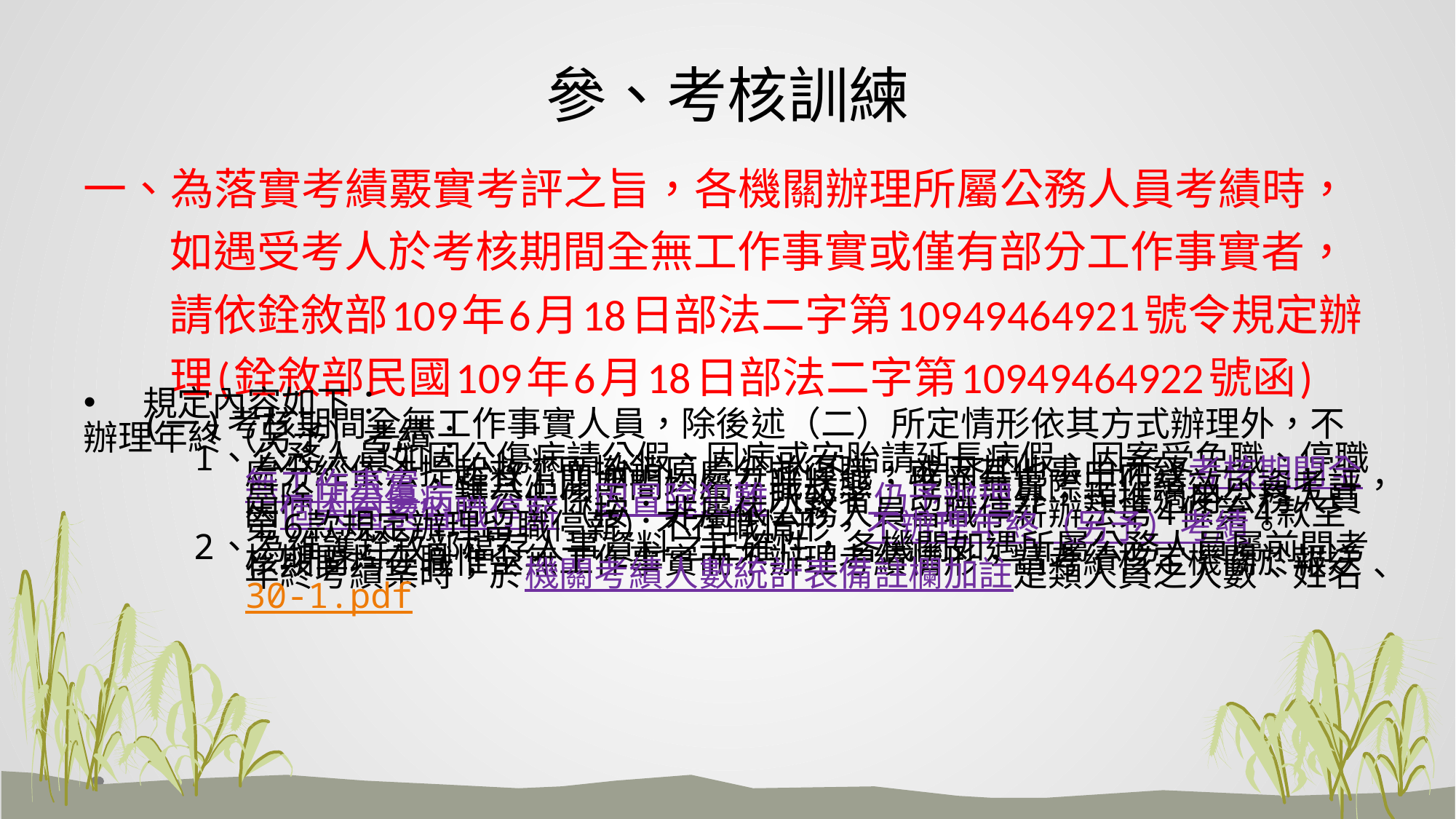

# 參、考核訓練
一、為落實考績覈實考評之旨，各機關辦理所屬公務人員考績時，如遇受考人於考核期間全無工作事實或僅有部分工作事實者，請依銓敘部109年6月18日部法二字第10949464921號令規定辦理(銓敘部民國109年6月18日部法二字第10949464922號函)
規定內容如下：
(一)考核期間全無工作事實人員，除後述（二）所定情形依其方式辦理外，不辦理年終（另予）考績：
1、公務人員如因公傷病請公假、因病或安胎請延長病假、因案受免職、停職處分經依法提起救濟而撤銷原處分並復職，或因其他事由而致考核期間全無工作事實，雖其上開期間均屬在職狀態，惟並無實際工作績效可資考評，是除因公傷病請公假係因冒險犯難所致者仍予辦理外，類推適用公務人員因個人因素留職停薪（按：非屬依公務人員留職停薪辦法第4條第4款至第6款規定辦理留職停薪）不在職情形，不辦理年終（另予）考績。
2、為維護銓敘部檔存人事資料之正確性，各機關如遇所屬公務人員屬前開考核期間均在職惟全無工作事實而不辦理考績情形，請考績核定機關於報送年終考績案時，於機關考績人數統計表備註欄加註是類人員之人數、姓名、職稱、職務編號及其考核期間全無工作事實之事由。附件30.pdf附件30-1.pdf